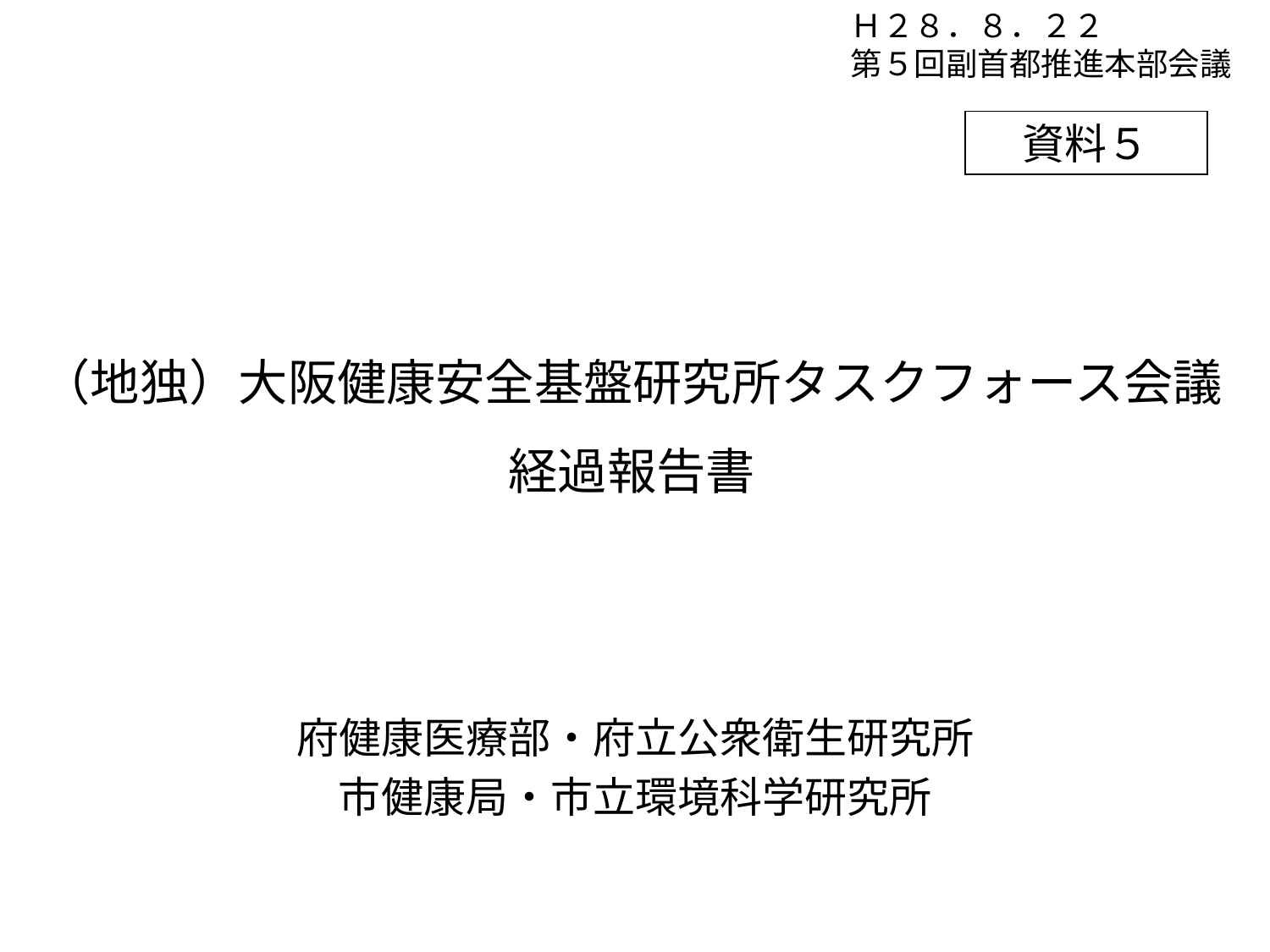

Ｈ２８．８．２２
第５回副首都推進本部会議
資料５
# （地独）大阪健康安全基盤研究所タスクフォース会議 経過報告書
府健康医療部・府立公衆衛生研究所
市健康局・市立環境科学研究所